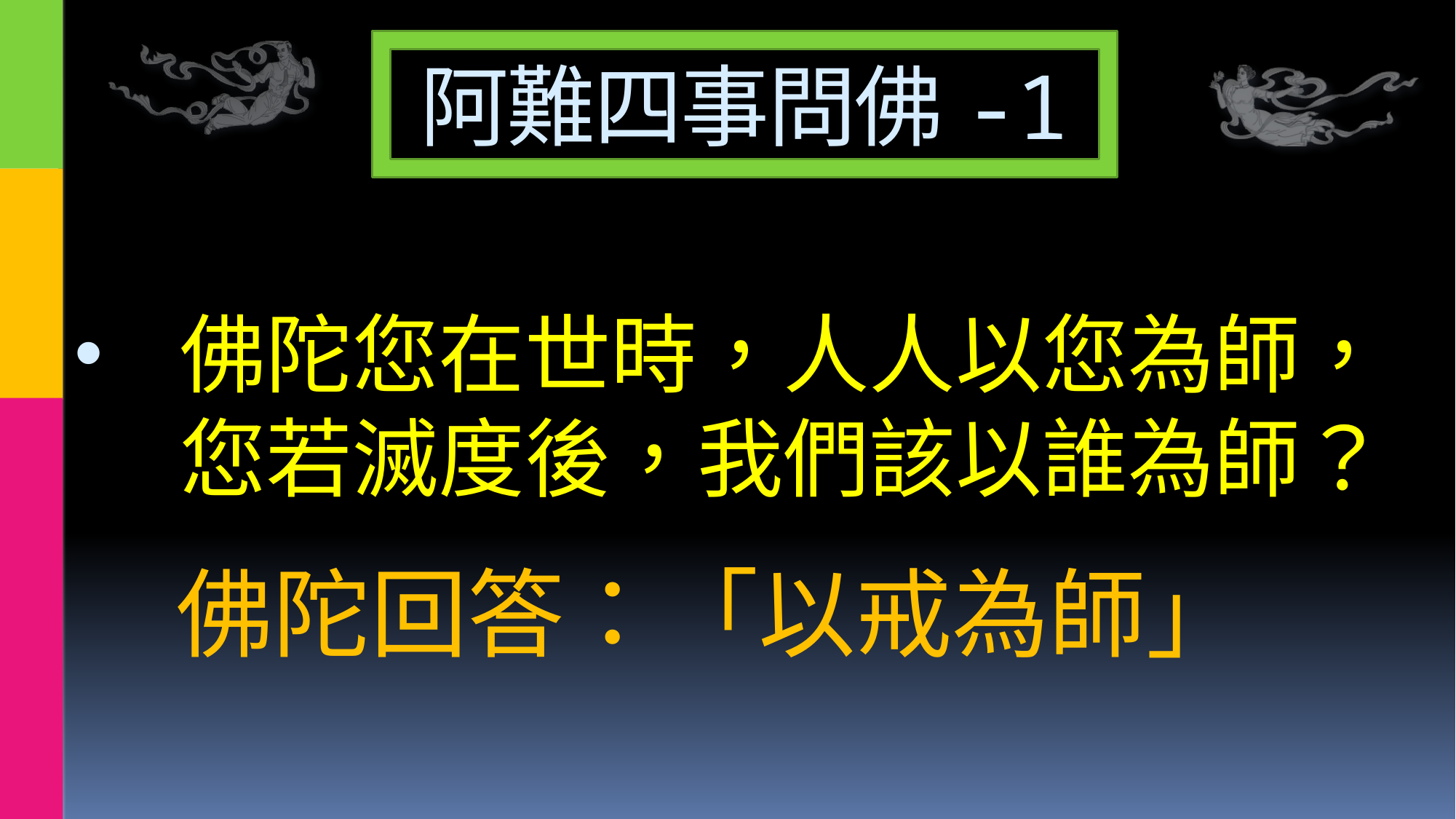

阿難四事問佛-1
佛陀您在世時，人人以您為師，您若滅度後，我們該以誰為師？
佛陀回答：「以戒為師」